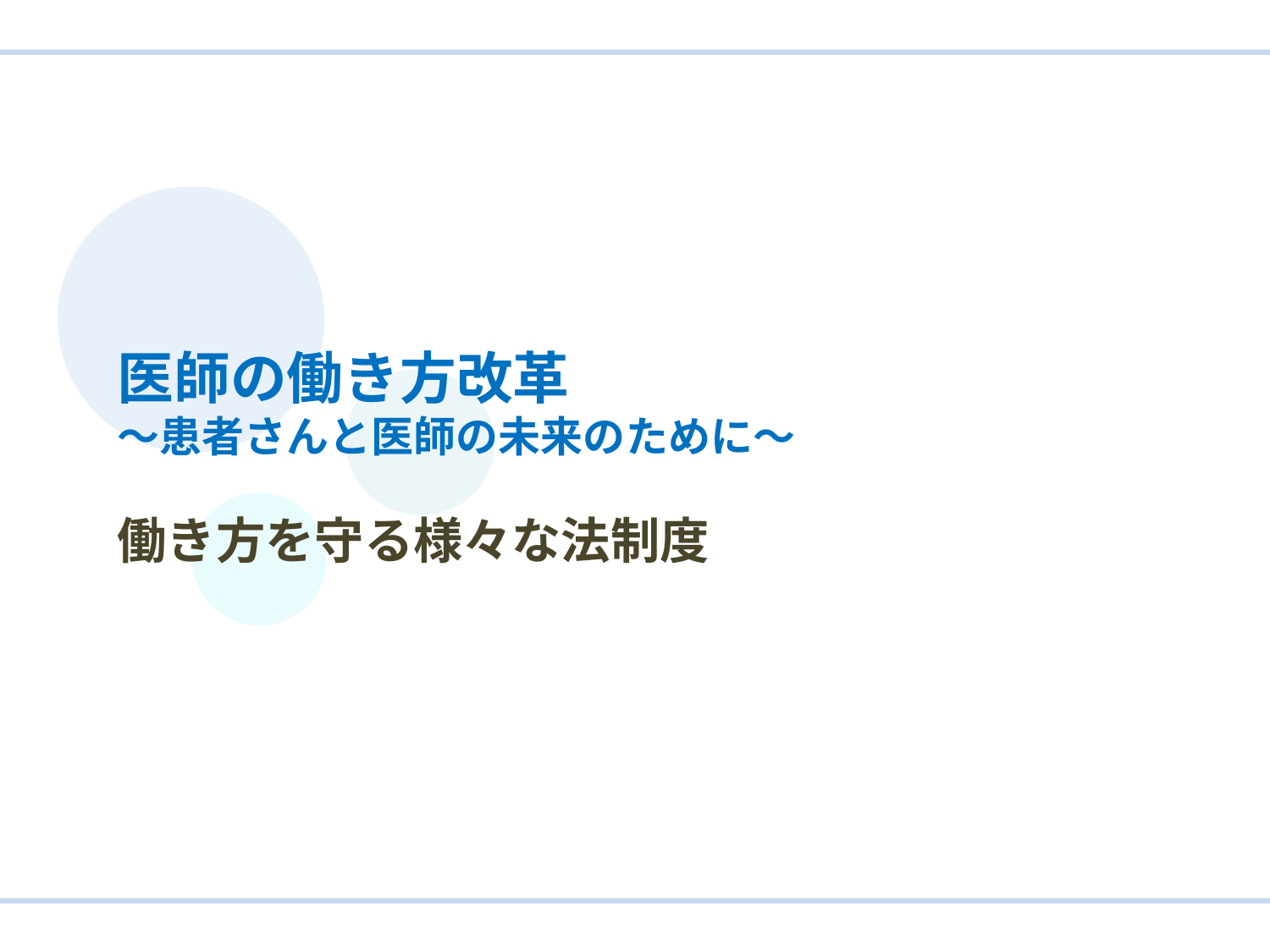

医師の働き方改革
～患者さんと医師の未来のために～

働き方を守る様々な法制度